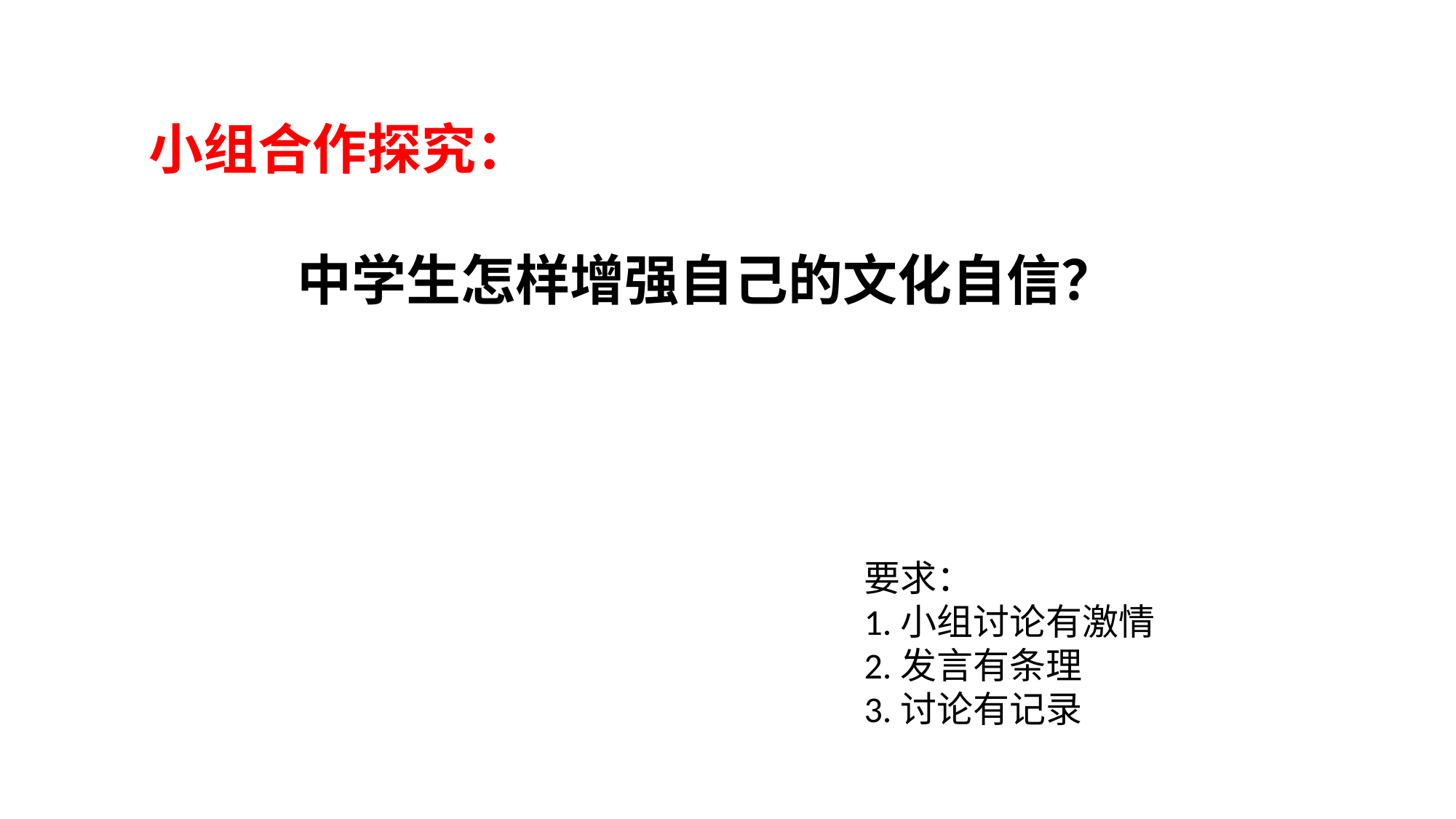

小组合作探究：

                中学生怎样增强自己的文化自信？
要求：
1.小组讨论有激情
2.发言有条理
3.讨论有记录